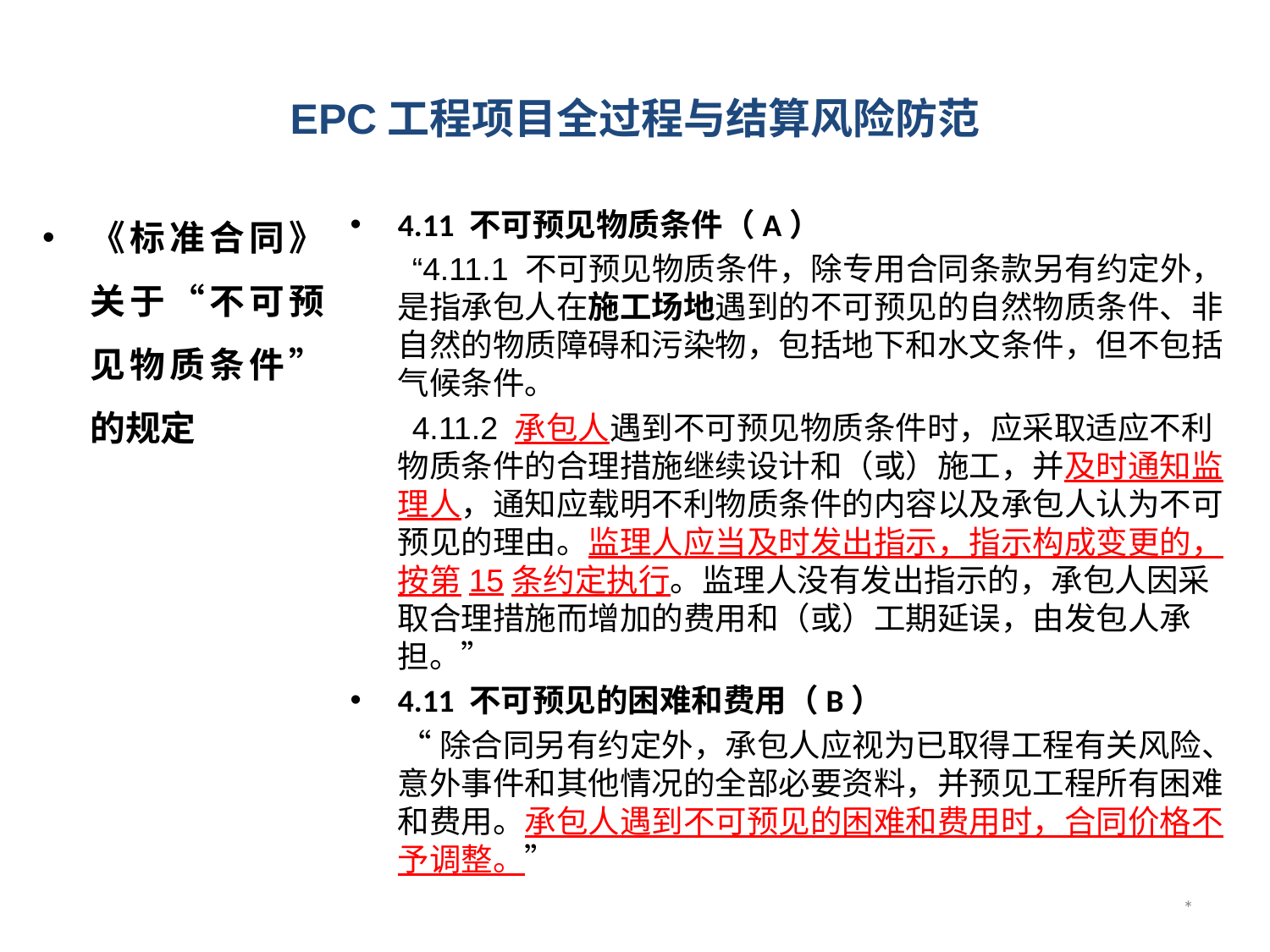

# EPC工程项目全过程与结算风险防范
《标准合同》关于“不可预见物质条件”的规定
4.11 不可预见物质条件（A）
       “4.11.1 不可预见物质条件，除专用合同条款另有约定外，是指承包人在施工场地遇到的不可预见的自然物质条件、非自然的物质障碍和污染物，包括地下和水文条件，但不包括气候条件。
       4.11.2 承包人遇到不可预见物质条件时，应采取适应不利物质条件的合理措施继续设计和（或）施工，并及时通知监理人，通知应载明不利物质条件的内容以及承包人认为不可预见的理由。监理人应当及时发出指示，指示构成变更的，按第15条约定执行。监理人没有发出指示的，承包人因采取合理措施而增加的费用和（或）工期延误，由发包人承担。”
4.11 不可预见的困难和费用（B）
       “除合同另有约定外，承包人应视为已取得工程有关风险、意外事件和其他情况的全部必要资料，并预见工程所有困难和费用。承包人遇到不可预见的困难和费用时，合同价格不予调整。”

*